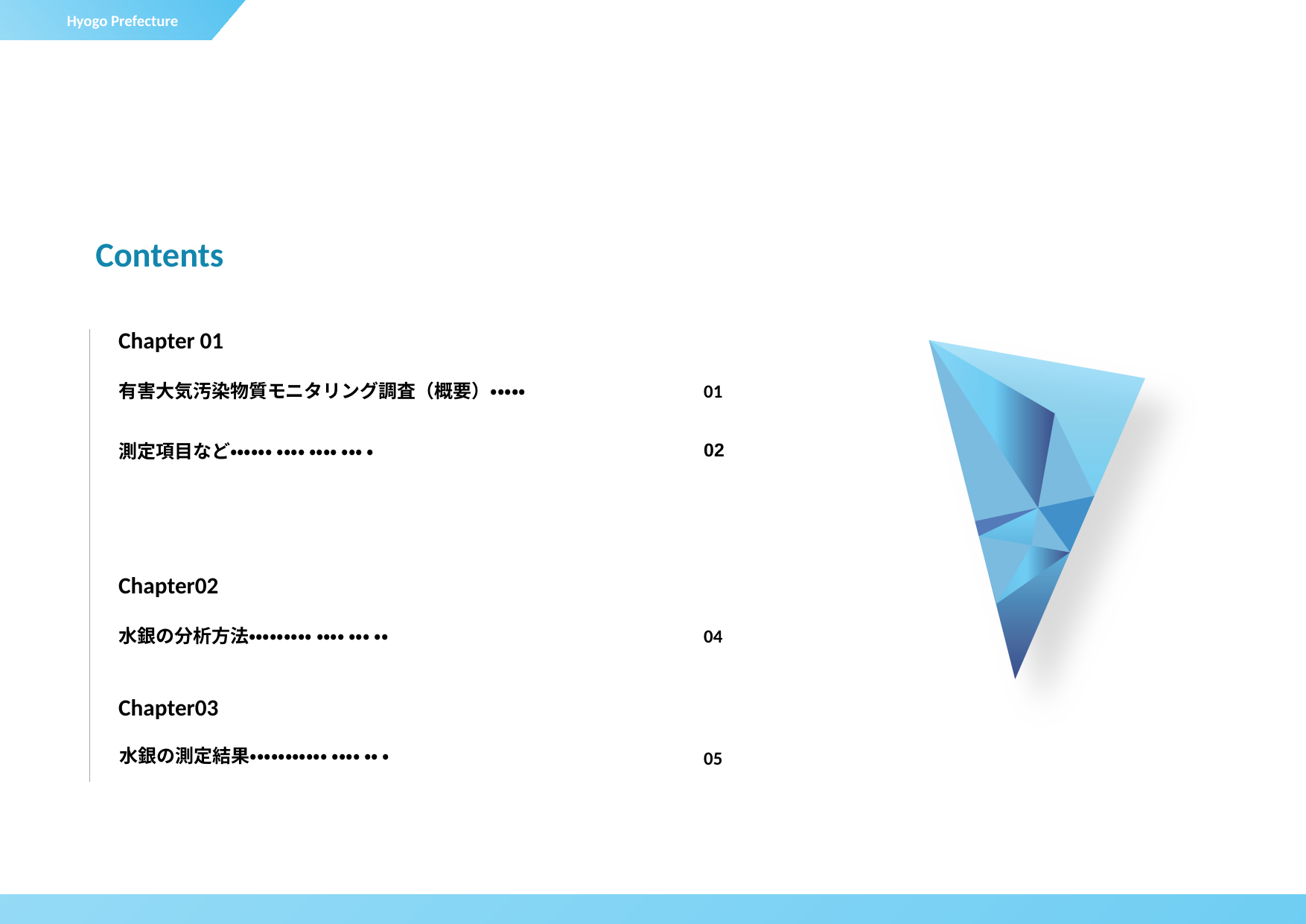

# Contents
Chapter 01
有害大気汚染物質モニタリング調査（概要）・・・・・
01
02
測定項目など・・・・・・ ・・・・ ・・・・ ・・・ ・
Chapter02
水銀の分析方法・・・・・・・・・ ・・・・ ・・・ ・・
04
Chapter03
水銀の測定結果・・・・・・・・・・・ ・・・・ ・・ ・
05